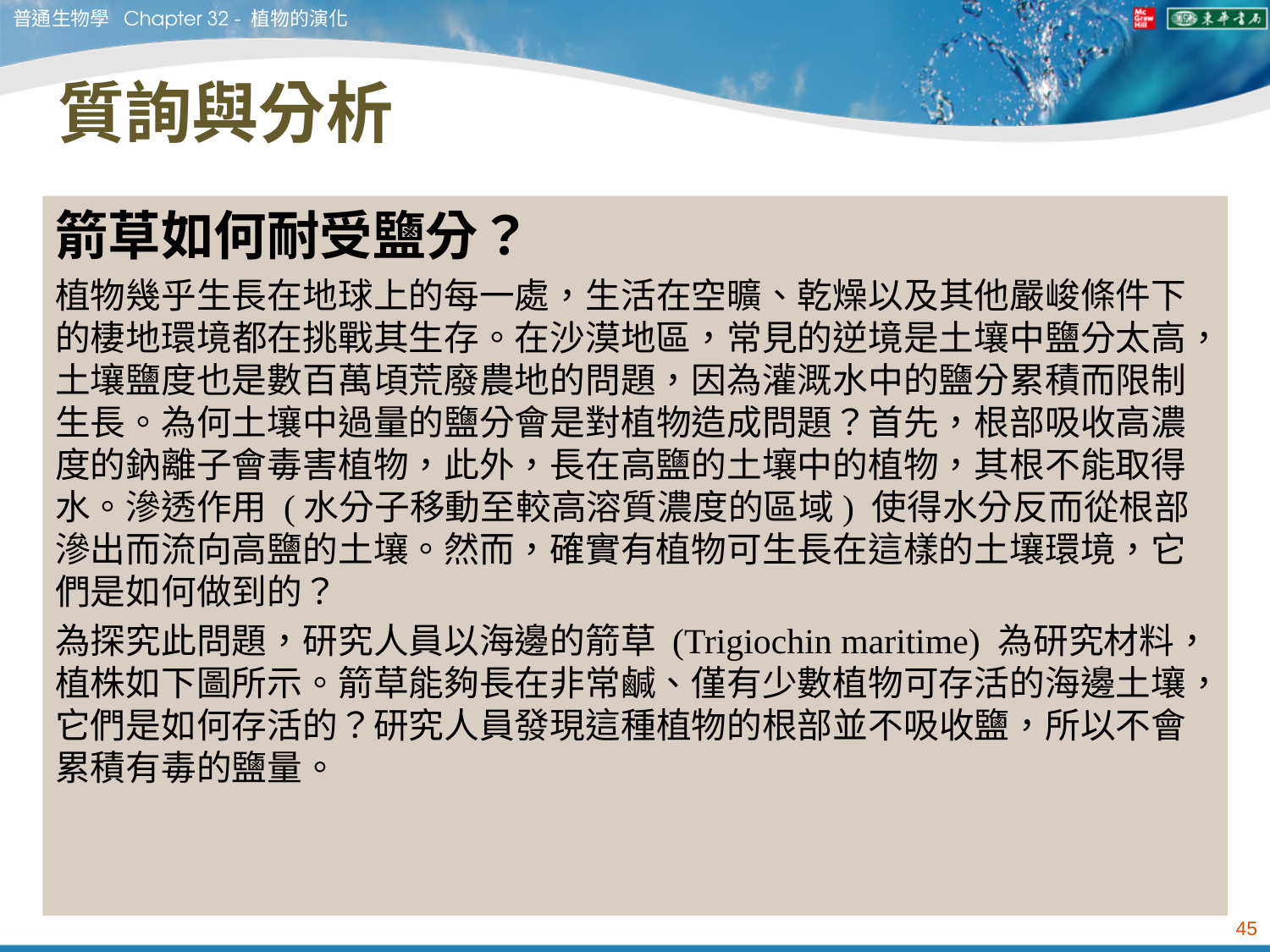

普通生物學  Chapter 32 - 植物的演化
# 質詢與分析
箭草如何耐受鹽分？
植物幾乎生長在地球上的每一處，生活在空曠、乾燥以及其他嚴峻條件下的棲地環境都在挑戰其生存。在沙漠地區，常見的逆境是土壤中鹽分太高，土壤鹽度也是數百萬頃荒廢農地的問題，因為灌溉水中的鹽分累積而限制生長。為何土壤中過量的鹽分會是對植物造成問題？首先，根部吸收高濃度的鈉離子會毒害植物，此外，長在高鹽的土壤中的植物，其根不能取得水。滲透作用 (水分子移動至較高溶質濃度的區域) 使得水分反而從根部滲出而流向高鹽的土壤。然而，確實有植物可生長在這樣的土壤環境，它們是如何做到的？
為探究此問題，研究人員以海邊的箭草 (Trigiochin maritime) 為研究材料，植株如下圖所示。箭草能夠長在非常鹹、僅有少數植物可存活的海邊土壤，它們是如何存活的？研究人員發現這種植物的根部並不吸收鹽，所以不會累積有毒的鹽量。
45